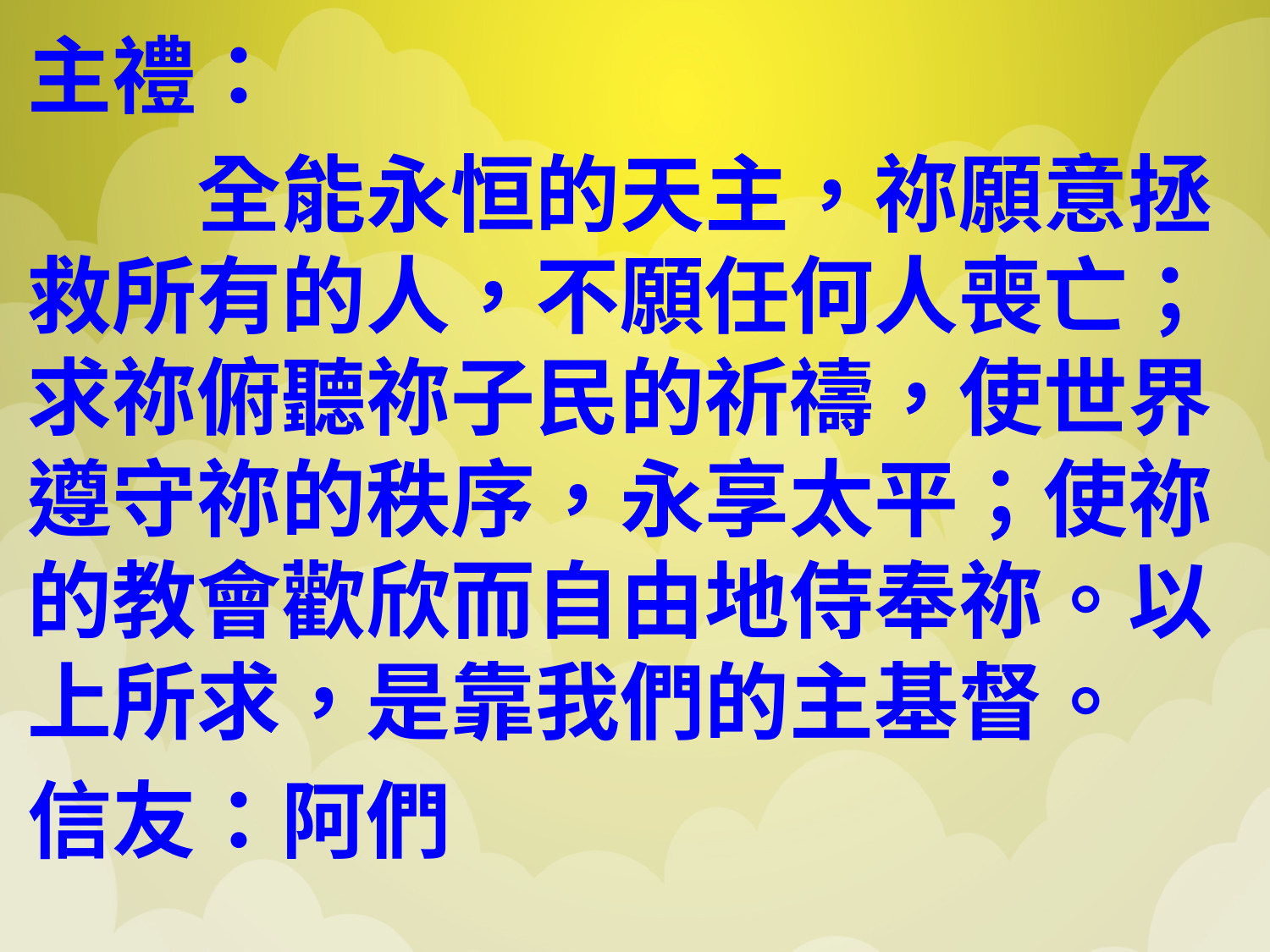

主禮：
　　全能永恒的天主，祢願意拯救所有的人，不願任何人喪亡；求祢俯聽祢子民的祈禱，使世界遵守祢的秩序，永享太平；使祢的教會歡欣而自由地侍奉祢。以上所求，是靠我們的主基督。
信友：阿們